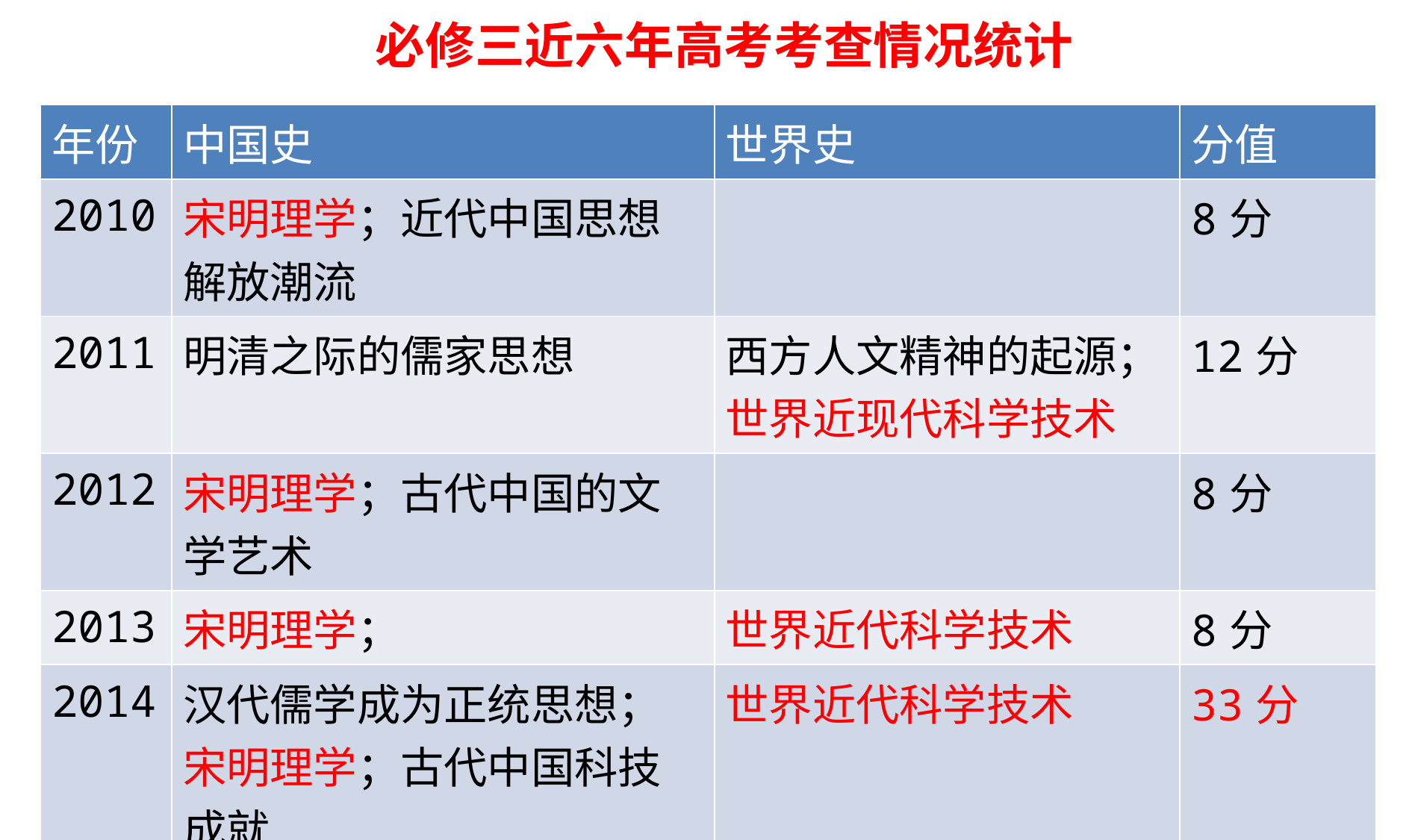

必修三近六年高考考查情况统计
| 年份 | 中国史 | 世界史 | 分值 |
| --- | --- | --- | --- |
| 2010 | 宋明理学；近代中国思想解放潮流 |  | 8分 |
| 2011 | 明清之际的儒家思想 | 西方人文精神的起源；世界近现代科学技术 | 12分 |
| 2012 | 宋明理学；古代中国的文学艺术 |  | 8分 |
| 2013 | 宋明理学； | 世界近代科学技术 | 8分 |
| 2014 | 汉代儒学成为正统思想；宋明理学；古代中国科技成就 | 世界近代科学技术 | 33分 |
| 2015 | 儒家思想的发展演变 |  | 25分 |